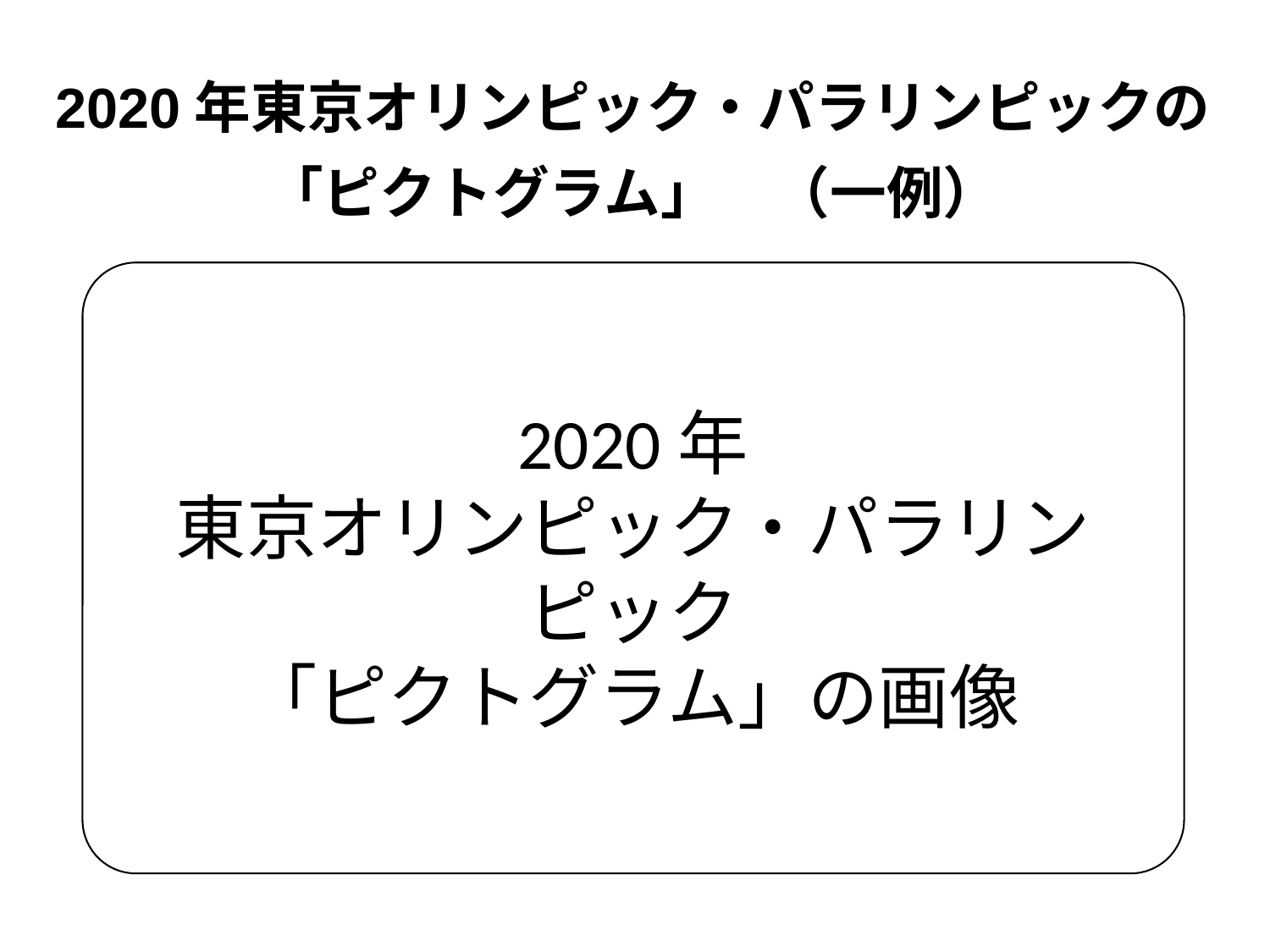

2020年東京オリンピック・パラリンピックの
「ピクトグラム」　（一例）
2020年
東京オリンピック・パラリンピック
「ピクトグラム」の画像